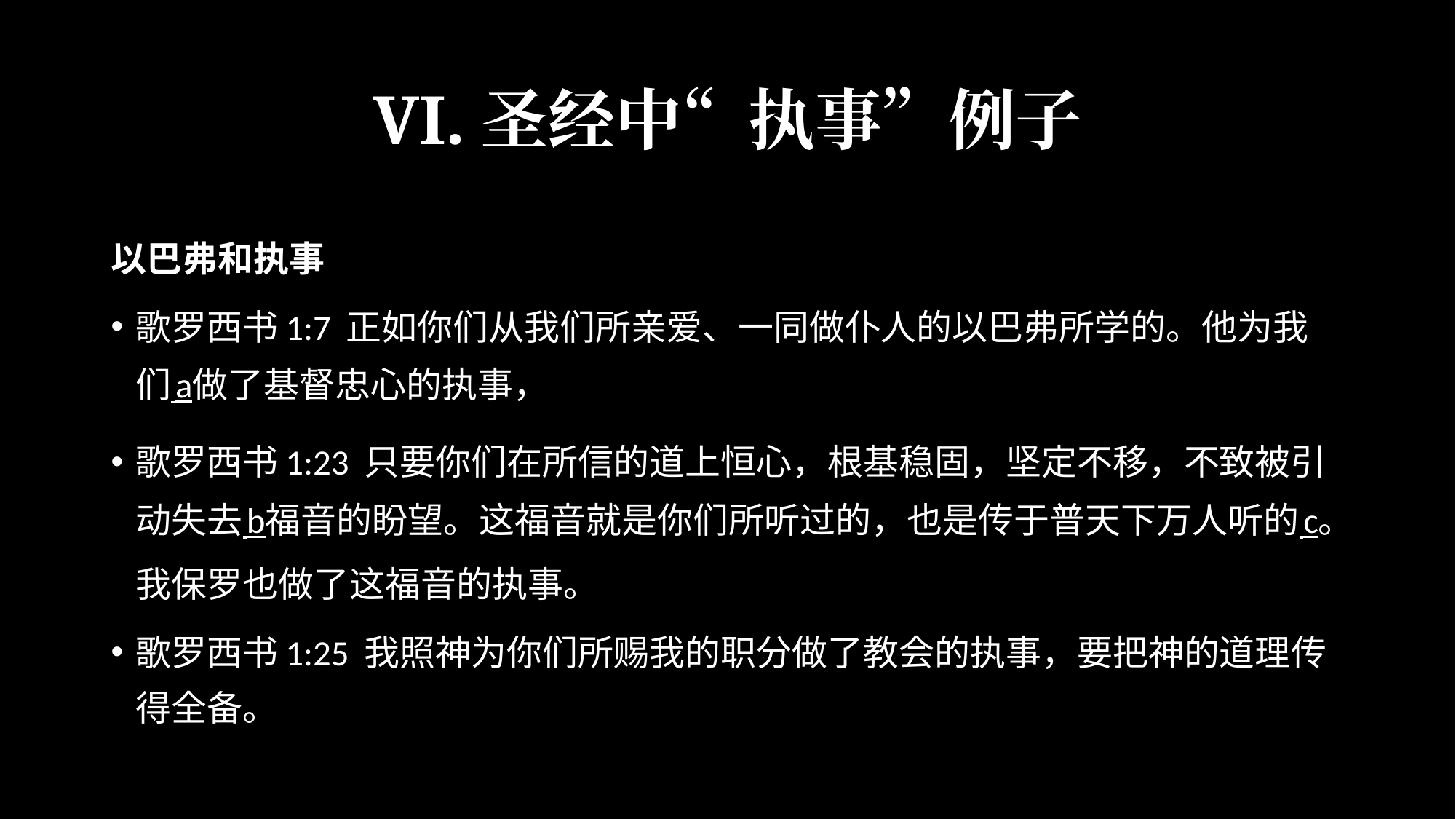

# VI.圣经中“执事”例子
以巴弗和执事
歌罗西书1:7 正如你们从我们所亲爱、一同做仆人的以巴弗所学的。他为我们 a做了基督忠心的执事，
歌罗西书1:23 只要你们在所信的道上恒心，根基稳固，坚定不移，不致被引动失去 b福音的盼望。这福音就是你们所听过的，也是传于普天下万人听的 c。我保罗也做了这福音的执事。
歌罗西书1:25 我照神为你们所赐我的职分做了教会的执事，要把神的道理传得全备。